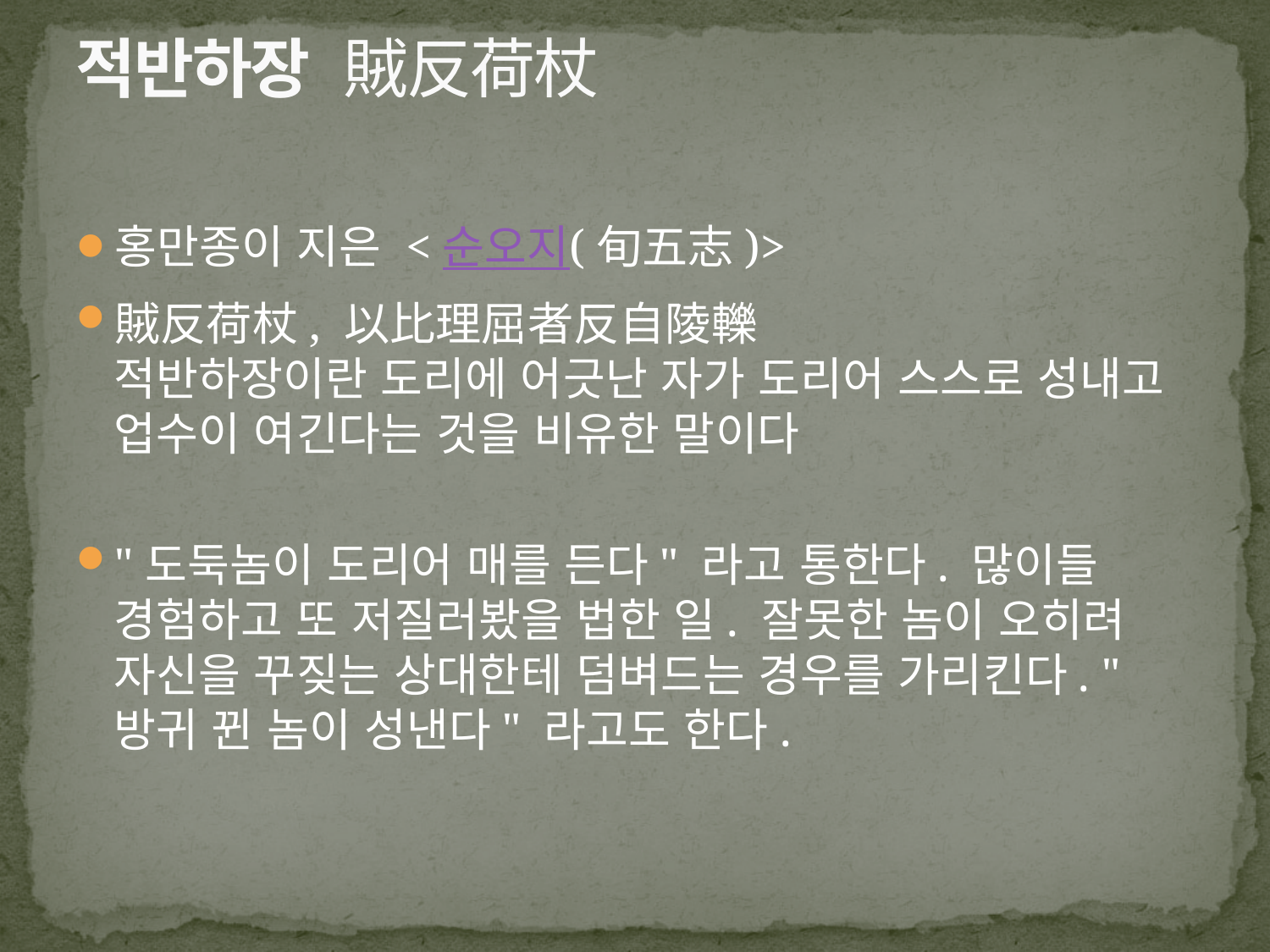

# 적반하장  賊反荷杖
홍만종이 지은 <순오지(旬五志)>
賊反荷杖, 以比理屈者反自陵轢
적반하장이란 도리에 어긋난 자가 도리어 스스로 성내고 업수이 여긴다는 것을 비유한 말이다

"도둑놈이 도리어 매를 든다" 라고 통한다. 많이들 경험하고 또 저질러봤을 법한 일. 잘못한 놈이 오히려 자신을 꾸짖는 상대한테 덤벼드는 경우를 가리킨다. "방귀 뀐 놈이 성낸다" 라고도 한다.